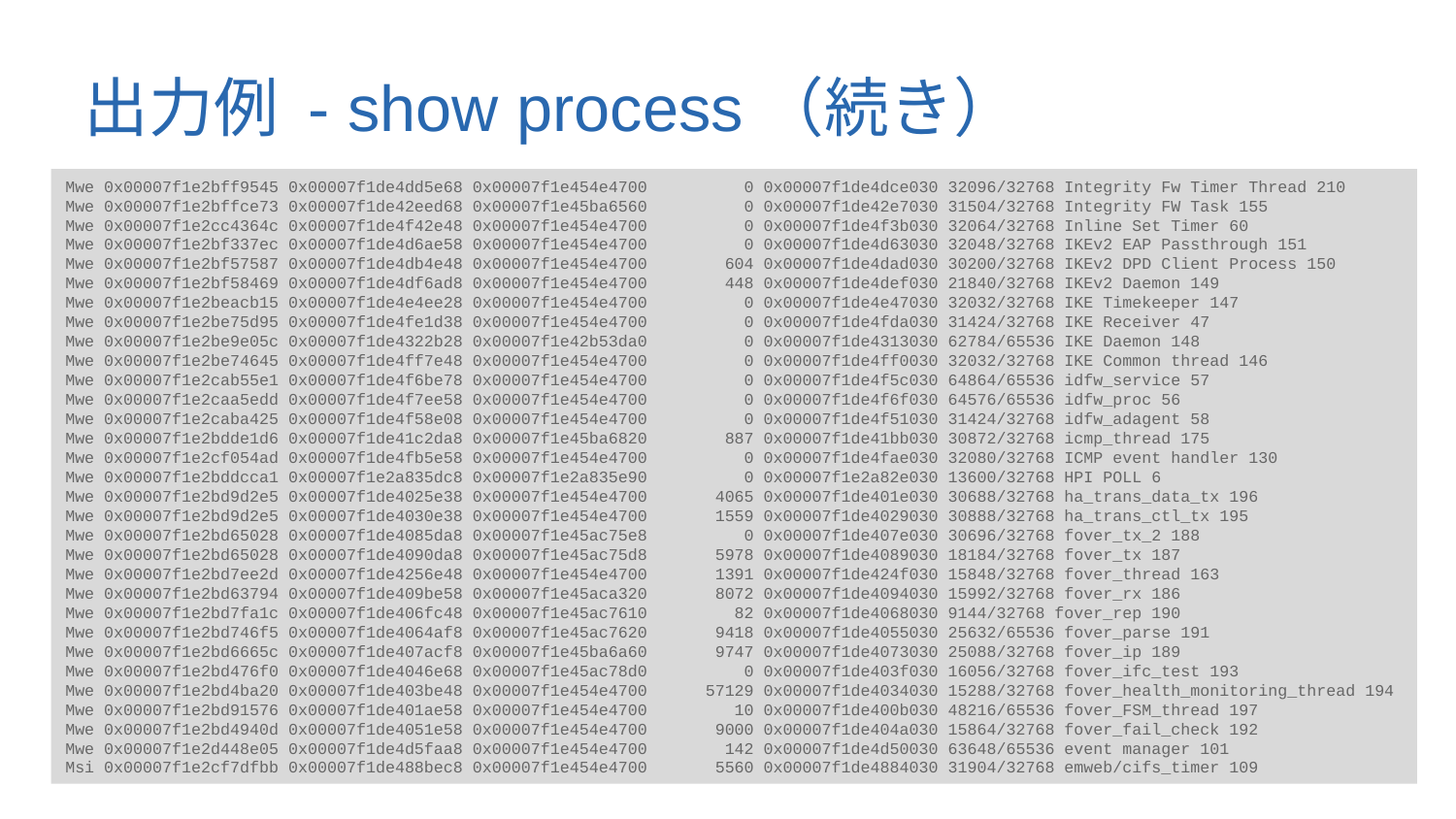

# 出力例 - show process（続き）
Mwe 0x00007f1e2bff9545 0x00007f1de4dd5e68 0x00007f1e454e4700          0 0x00007f1de4dce030 32096/32768 Integrity Fw Timer Thread 210
Mwe 0x00007f1e2bffce73 0x00007f1de42eed68 0x00007f1e45ba6560          0 0x00007f1de42e7030 31504/32768 Integrity FW Task 155
Mwe 0x00007f1e2cc4364c 0x00007f1de4f42e48 0x00007f1e454e4700          0 0x00007f1de4f3b030 32064/32768 Inline Set Timer 60
Mwe 0x00007f1e2bf337ec 0x00007f1de4d6ae58 0x00007f1e454e4700          0 0x00007f1de4d63030 32048/32768 IKEv2 EAP Passthrough 151
Mwe 0x00007f1e2bf57587 0x00007f1de4db4e48 0x00007f1e454e4700        604 0x00007f1de4dad030 30200/32768 IKEv2 DPD Client Process 150
Mwe 0x00007f1e2bf58469 0x00007f1de4df6ad8 0x00007f1e454e4700        448 0x00007f1de4def030 21840/32768 IKEv2 Daemon 149
Mwe 0x00007f1e2beacb15 0x00007f1de4e4ee28 0x00007f1e454e4700          0 0x00007f1de4e47030 32032/32768 IKE Timekeeper 147
Mwe 0x00007f1e2be75d95 0x00007f1de4fe1d38 0x00007f1e454e4700          0 0x00007f1de4fda030 31424/32768 IKE Receiver 47
Mwe 0x00007f1e2be9e05c 0x00007f1de4322b28 0x00007f1e42b53da0          0 0x00007f1de4313030 62784/65536 IKE Daemon 148
Mwe 0x00007f1e2be74645 0x00007f1de4ff7e48 0x00007f1e454e4700          0 0x00007f1de4ff0030 32032/32768 IKE Common thread 146
Mwe 0x00007f1e2cab55e1 0x00007f1de4f6be78 0x00007f1e454e4700          0 0x00007f1de4f5c030 64864/65536 idfw_service 57
Mwe 0x00007f1e2caa5edd 0x00007f1de4f7ee58 0x00007f1e454e4700          0 0x00007f1de4f6f030 64576/65536 idfw_proc 56
Mwe 0x00007f1e2caba425 0x00007f1de4f58e08 0x00007f1e454e4700          0 0x00007f1de4f51030 31424/32768 idfw_adagent 58
Mwe 0x00007f1e2bdde1d6 0x00007f1de41c2da8 0x00007f1e45ba6820        887 0x00007f1de41bb030 30872/32768 icmp_thread 175
Mwe 0x00007f1e2cf054ad 0x00007f1de4fb5e58 0x00007f1e454e4700          0 0x00007f1de4fae030 32080/32768 ICMP event handler 130
Mwe 0x00007f1e2bddcca1 0x00007f1e2a835dc8 0x00007f1e2a835e90          0 0x00007f1e2a82e030 13600/32768 HPI POLL 6
Mwe 0x00007f1e2bd9d2e5 0x00007f1de4025e38 0x00007f1e454e4700       4065 0x00007f1de401e030 30688/32768 ha_trans_data_tx 196
Mwe 0x00007f1e2bd9d2e5 0x00007f1de4030e38 0x00007f1e454e4700       1559 0x00007f1de4029030 30888/32768 ha_trans_ctl_tx 195
Mwe 0x00007f1e2bd65028 0x00007f1de4085da8 0x00007f1e45ac75e8          0 0x00007f1de407e030 30696/32768 fover_tx_2 188
Mwe 0x00007f1e2bd65028 0x00007f1de4090da8 0x00007f1e45ac75d8       5978 0x00007f1de4089030 18184/32768 fover_tx 187
Mwe 0x00007f1e2bd7ee2d 0x00007f1de4256e48 0x00007f1e454e4700       1391 0x00007f1de424f030 15848/32768 fover_thread 163
Mwe 0x00007f1e2bd63794 0x00007f1de409be58 0x00007f1e45aca320       8072 0x00007f1de4094030 15992/32768 fover_rx 186
Mwe 0x00007f1e2bd7fa1c 0x00007f1de406fc48 0x00007f1e45ac7610         82 0x00007f1de4068030 9144/32768 fover_rep 190
Mwe 0x00007f1e2bd746f5 0x00007f1de4064af8 0x00007f1e45ac7620       9418 0x00007f1de4055030 25632/65536 fover_parse 191
Mwe 0x00007f1e2bd6665c 0x00007f1de407acf8 0x00007f1e45ba6a60       9747 0x00007f1de4073030 25088/32768 fover_ip 189
Mwe 0x00007f1e2bd476f0 0x00007f1de4046e68 0x00007f1e45ac78d0          0 0x00007f1de403f030 16056/32768 fover_ifc_test 193
Mwe 0x00007f1e2bd4ba20 0x00007f1de403be48 0x00007f1e454e4700      57129 0x00007f1de4034030 15288/32768 fover_health_monitoring_thread 194
Mwe 0x00007f1e2bd91576 0x00007f1de401ae58 0x00007f1e454e4700         10 0x00007f1de400b030 48216/65536 fover_FSM_thread 197
Mwe 0x00007f1e2bd4940d 0x00007f1de4051e58 0x00007f1e454e4700       9000 0x00007f1de404a030 15864/32768 fover_fail_check 192
Mwe 0x00007f1e2d448e05 0x00007f1de4d5faa8 0x00007f1e454e4700        142 0x00007f1de4d50030 63648/65536 event manager 101
Msi 0x00007f1e2cf7dfbb 0x00007f1de488bec8 0x00007f1e454e4700       5560 0x00007f1de4884030 31904/32768 emweb/cifs_timer 109